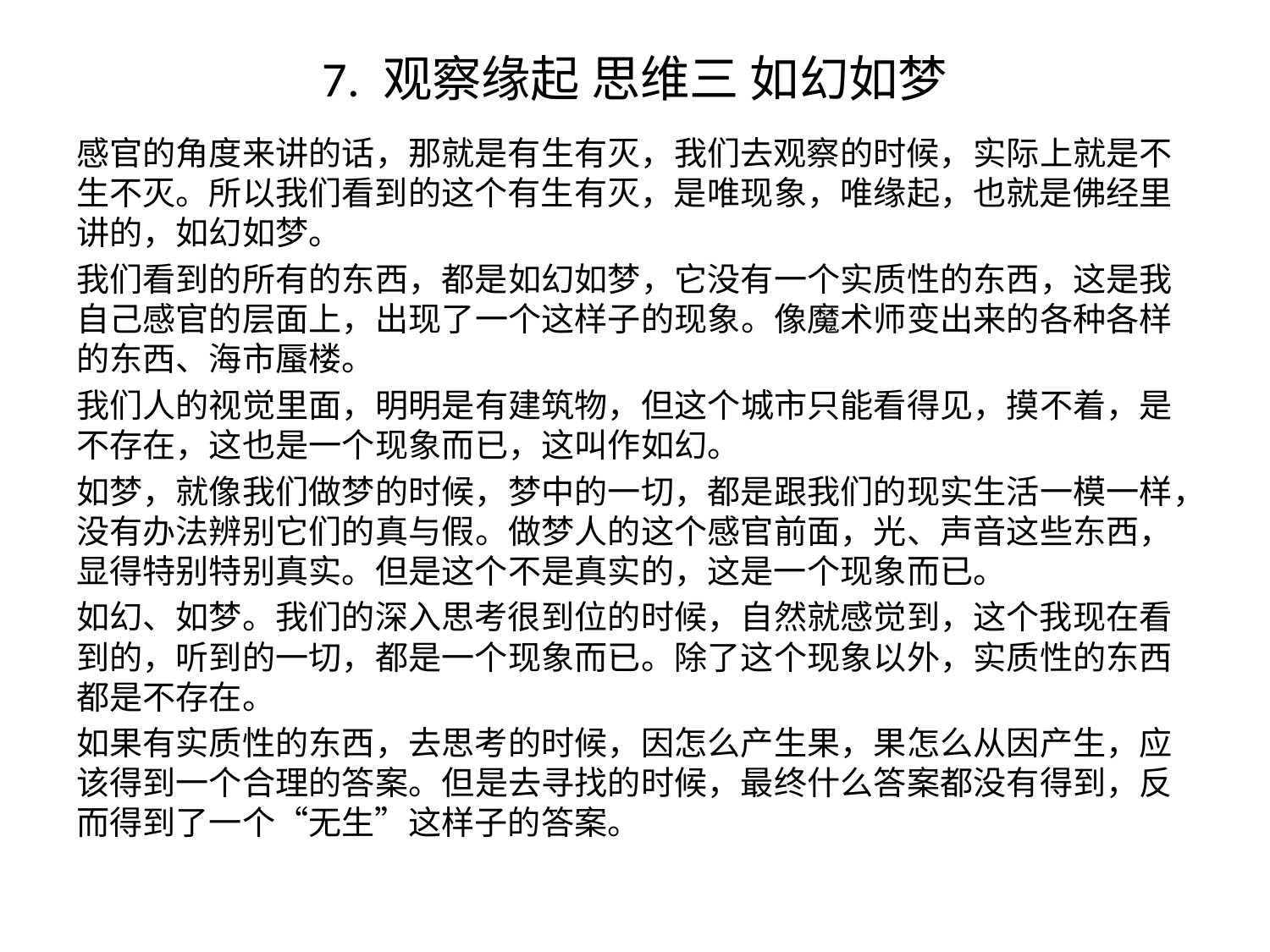

# 7. 观察缘起 思维三 如幻如梦
感官的角度来讲的话，那就是有生有灭，我们去观察的时候，实际上就是不生不灭。所以我们看到的这个有生有灭，是唯现象，唯缘起，也就是佛经里讲的，如幻如梦。
我们看到的所有的东西，都是如幻如梦，它没有一个实质性的东西，这是我自己感官的层面上，出现了一个这样子的现象。像魔术师变出来的各种各样的东西、海市蜃楼。
我们人的视觉里面，明明是有建筑物，但这个城市只能看得见，摸不着，是不存在，这也是一个现象而已，这叫作如幻。
如梦，就像我们做梦的时候，梦中的一切，都是跟我们的现实生活一模一样，没有办法辨别它们的真与假。做梦人的这个感官前面，光、声音这些东西，显得特别特别真实。但是这个不是真实的，这是一个现象而已。
如幻、如梦。我们的深入思考很到位的时候，自然就感觉到，这个我现在看到的，听到的一切，都是一个现象而已。除了这个现象以外，实质性的东西都是不存在。
如果有实质性的东西，去思考的时候，因怎么产生果，果怎么从因产生，应该得到一个合理的答案。但是去寻找的时候，最终什么答案都没有得到，反而得到了一个“无生”这样子的答案。